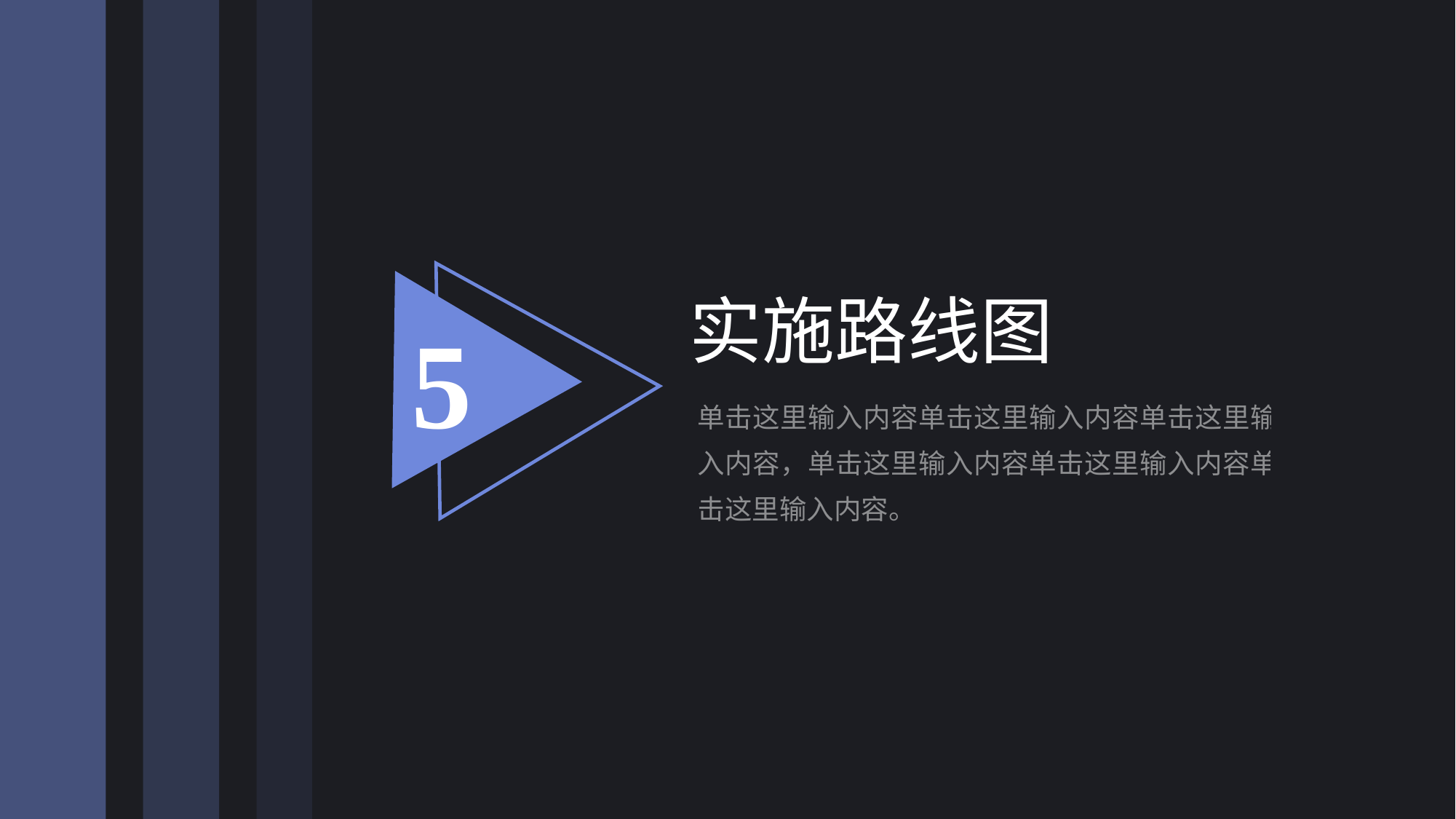

5
实施路线图
单击这里输入内容单击这里输入内容单击这里输入内容，单击这里输入内容单击这里输入内容单击这里输入内容。